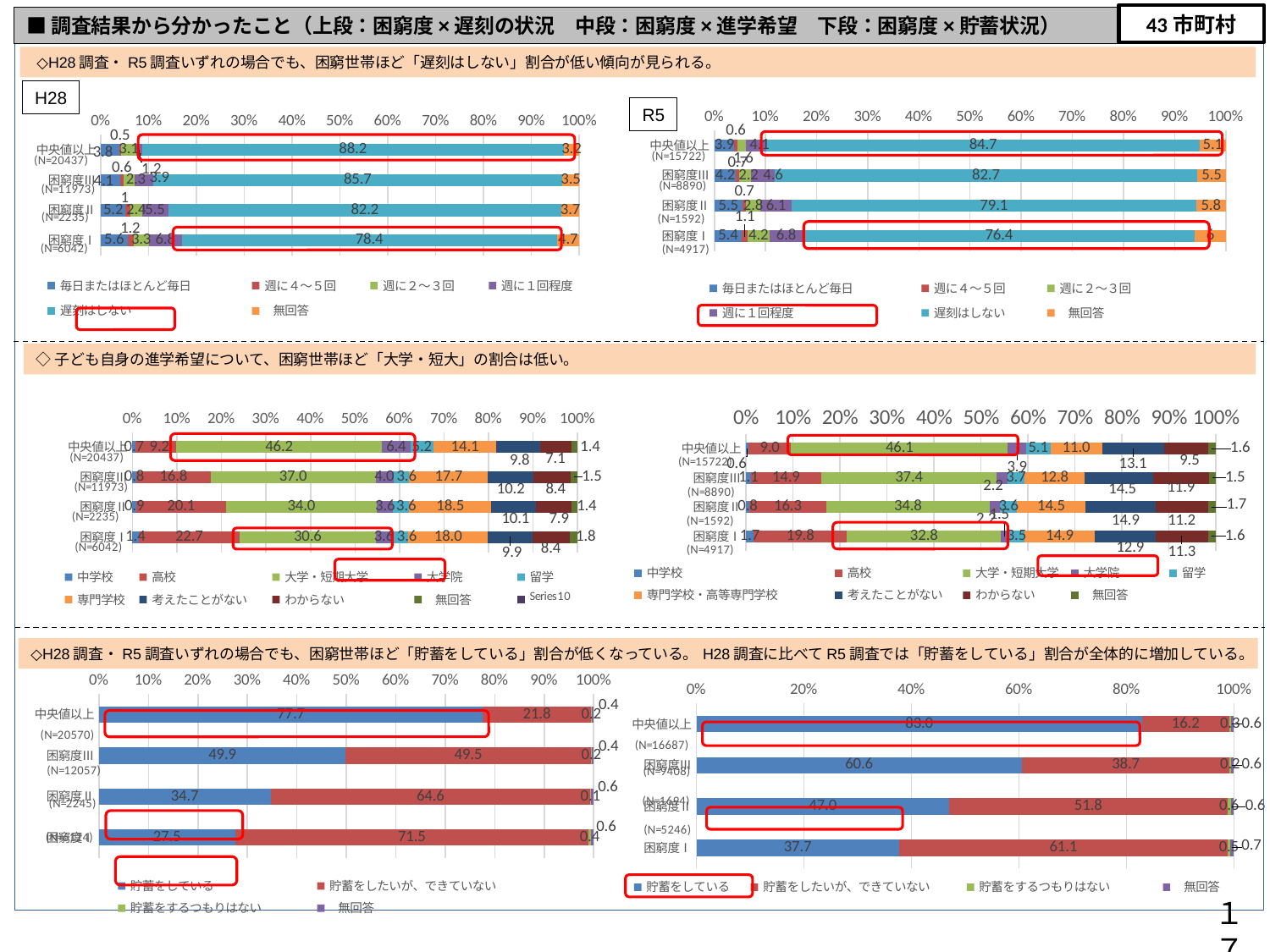

43市町村
■調査結果から分かったこと（上段：困窮度×遅刻の状況　中段：困窮度×進学希望　下段：困窮度×貯蓄状況）

 ◇H28調査・R5調査いずれの場合でも、困窮世帯ほど「遅刻はしない」割合が低い傾向が見られる。

### Chart

| Category | 毎日またはほとんど毎日                   | 週に４～５回         | 週に２～３回         | 週に１回程度         | 遅刻はしない         |   無回答             |
|---|---|---|---|---|---|---|
| 中央値以上 | 3.9 | 0.6 | 1.6 | 4.1 | 84.7 | 5.1 |
| 困窮度Ⅲ | 4.2 | 0.7 | 2.2 | 4.6 | 82.7 | 5.5 |
| 困窮度Ⅱ | 5.5 | 0.7 | 2.8 | 6.1 | 79.1 | 5.8 |
| 困窮度Ⅰ | 5.4 | 1.1 | 4.2 | 6.6 | 76.4 | 6.0 |
H28

### Chart

| Category | 毎日またはほとんど毎日                   | 週に４～５回         | 週に２～３回         | 週に１回程度         | 遅刻はしない         |   無回答             |
|---|---|---|---|---|---|---|
| 中央値以上 | 3.8 | 0.5 | 3.1 | 1.2 | 88.2 | 3.2 |
| 困窮度Ⅲ | 4.1 | 0.6 | 2.3 | 3.9 | 85.7 | 3.5 |
| 困窮度Ⅱ | 5.2 | 1.0 | 2.4 | 5.5 | 82.2 | 3.7 |
| 困窮度Ⅰ | 5.6 | 1.2 | 3.3 | 6.8 | 78.4 | 4.7 |
R5

◇子ども自身の進学希望について、困窮世帯ほど「大学・短大」の割合は低い。

### Chart

| Category | 中学校 | 高校                 | 大学・短期大学 | 大学院               | 留学                 | 専門学校・高等専門学校                   | 考えたことがない     | わからない           |   無回答             |
|---|---|---|---|---|---|---|---|---|---|
| 中央値以上 | 0.6 | 9.0 | 46.1 | 3.9 | 5.1 | 11.0 | 13.1 | 9.5 | 1.6 |
| 困窮度Ⅲ | 1.1 | 14.9 | 37.4 | 2.2 | 3.7 | 12.8 | 14.5 | 11.9 | 1.5 |
| 困窮度Ⅱ | 0.8 | 16.3 | 34.800000000000004 | 2.2 | 3.6 | 14.5 | 14.9 | 11.2 | 1.7 |
| 困窮度Ⅰ | 1.7 | 19.8 | 32.8 | 1.5 | 3.5 | 14.9 | 12.9 | 11.3 | 1.6 |

### Chart

| Category | 中学校 | 高校                 | 大学・短期大学             | 大学院               | 留学                 | 専門学校 | 考えたことがない     | わからない           |   無回答             |  |
|---|---|---|---|---|---|---|---|---|---|---|
| 中央値以上 | 0.7 | 9.2 | 46.2 | 6.4 | 5.2 | 14.1 | 9.8 | 7.1 | 1.4 | None |
| 困窮度Ⅲ | 0.8 | 16.8 | 37.0 | 4.0 | 3.6 | 17.7 | 10.2 | 8.4 | 1.5 | None |
| 困窮度Ⅱ | 0.9 | 20.1 | 34.0 | 3.6 | 3.6 | 18.5 | 10.1 | 7.9 | 1.4 | None |
| 困窮度Ⅰ | 1.4 | 22.7 | 30.6 | 3.6 | 3.6 | 18.0 | 9.9 | 8.4 | 1.8 | None |

◇H28調査・R5調査いずれの場合でも、困窮世帯ほど「貯蓄をしている」割合が低くなっている。H28調査に比べてR5調査では「貯蓄をしている」割合が全体的に増加している。

### Chart

| Category | 貯蓄をしている       | 貯蓄をしたいが、できていない             | 貯蓄をするつもりはない                   |   無回答             |
|---|---|---|---|---|
| 中央値以上 | 77.7 | 21.8 | 0.2 | 0.4 |
| 困窮度Ⅲ | 49.9 | 49.5 | 0.2 | 0.4 |
| 困窮度Ⅱ | 34.7 | 64.6 | 0.1 | 0.6 |
| 困窮度Ⅰ | 27.5 | 71.5 | 0.4 | 0.6 |

### Chart

| Category | 貯蓄をしている       | 貯蓄をしたいが、できていない             | 貯蓄をするつもりはない                   |   無回答             |
|---|---|---|---|---|
| 中央値以上 | 83.0 | 16.2 | 0.3 | 0.6 |
| 困窮度Ⅲ | 60.6 | 38.7 | 0.2 | 0.6 |
| 困窮度Ⅱ | 47.0 | 51.8 | 0.6 | 0.6 |
| 困窮度Ⅰ | 37.7 | 61.1 | 0.5 | 0.7 |

１７